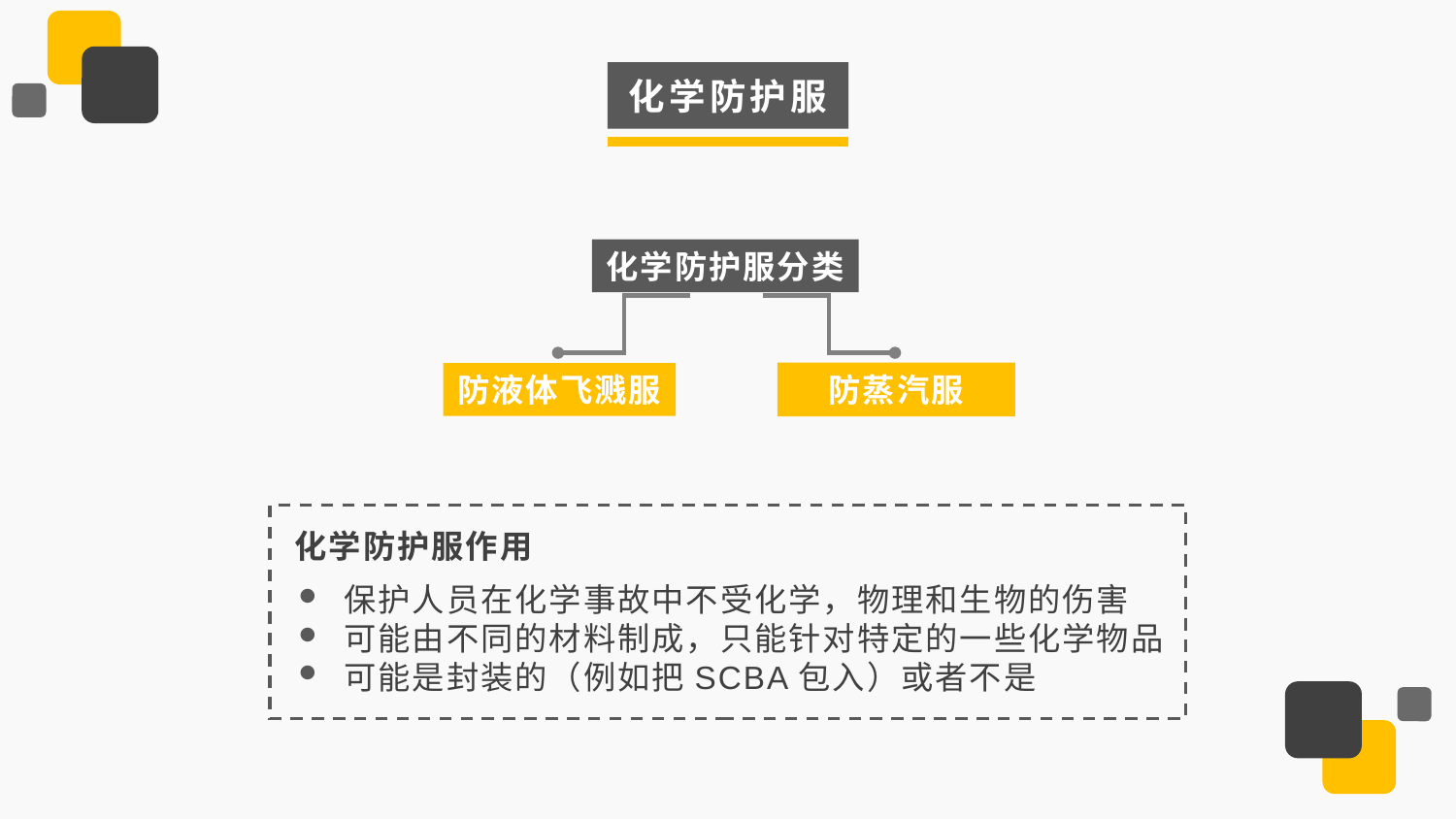

化学防护服
化学防护服分类
防液体飞溅服
防蒸汽服

化学防护服作用
保护人员在化学事故中不受化学，物理和生物的伤害
可能由不同的材料制成，只能针对特定的一些化学物品
可能是封装的（例如把SCBA包入）或者不是